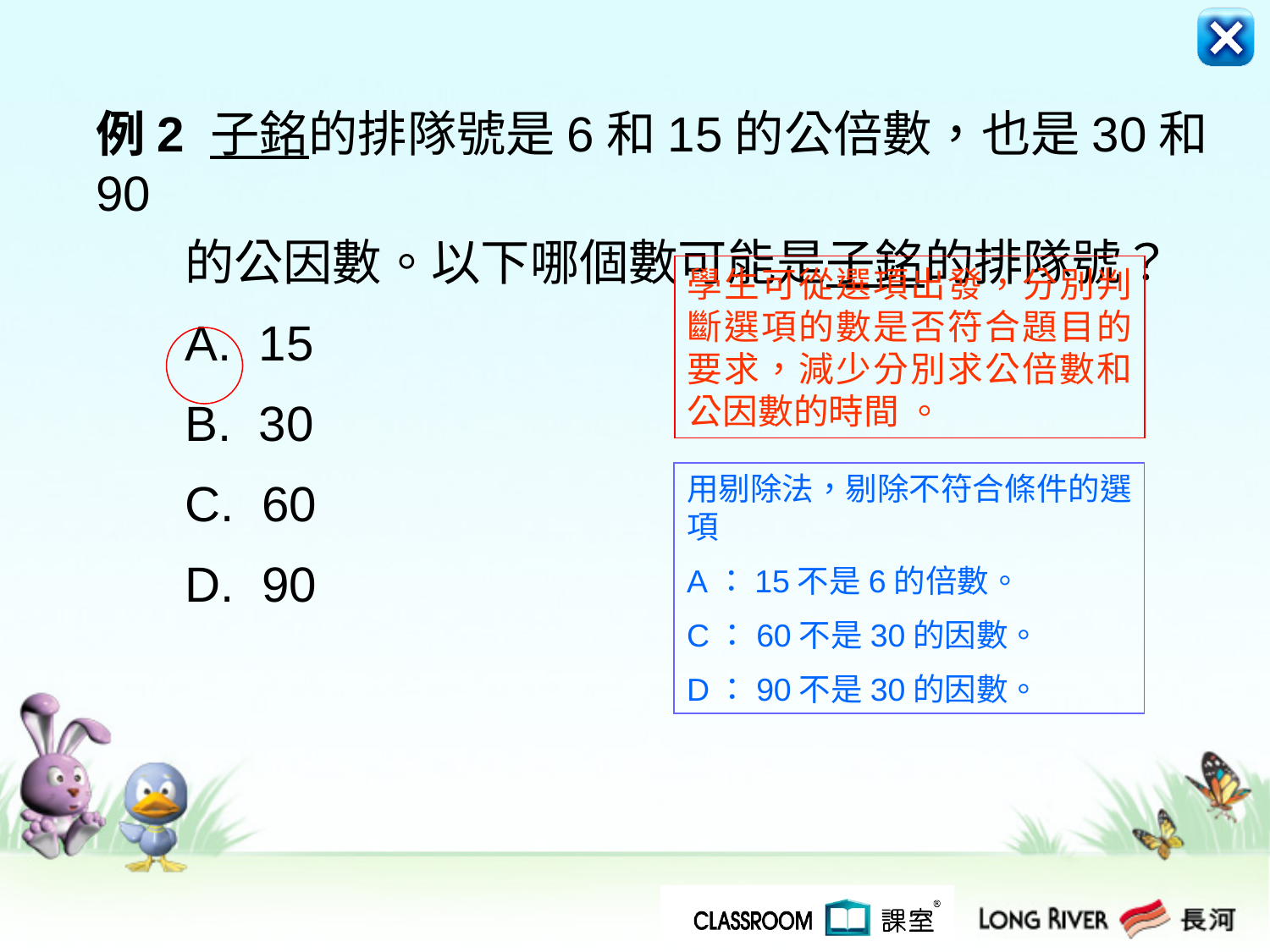

例2 子銘的排隊號是6和15的公倍數，也是30和90
       的公因數。以下哪個數可能是子銘的排隊號？
	   A.  15
	   B.  30
	   C.  60
	   D.  90
學生可從選項出發，分別判斷選項的數是否符合題目的要求，減少分別求公倍數和公因數的時間 。

用剔除法，剔除不符合條件的選項
A：15不是6的倍數。
C：60不是30的因數。
D：90不是30的因數。